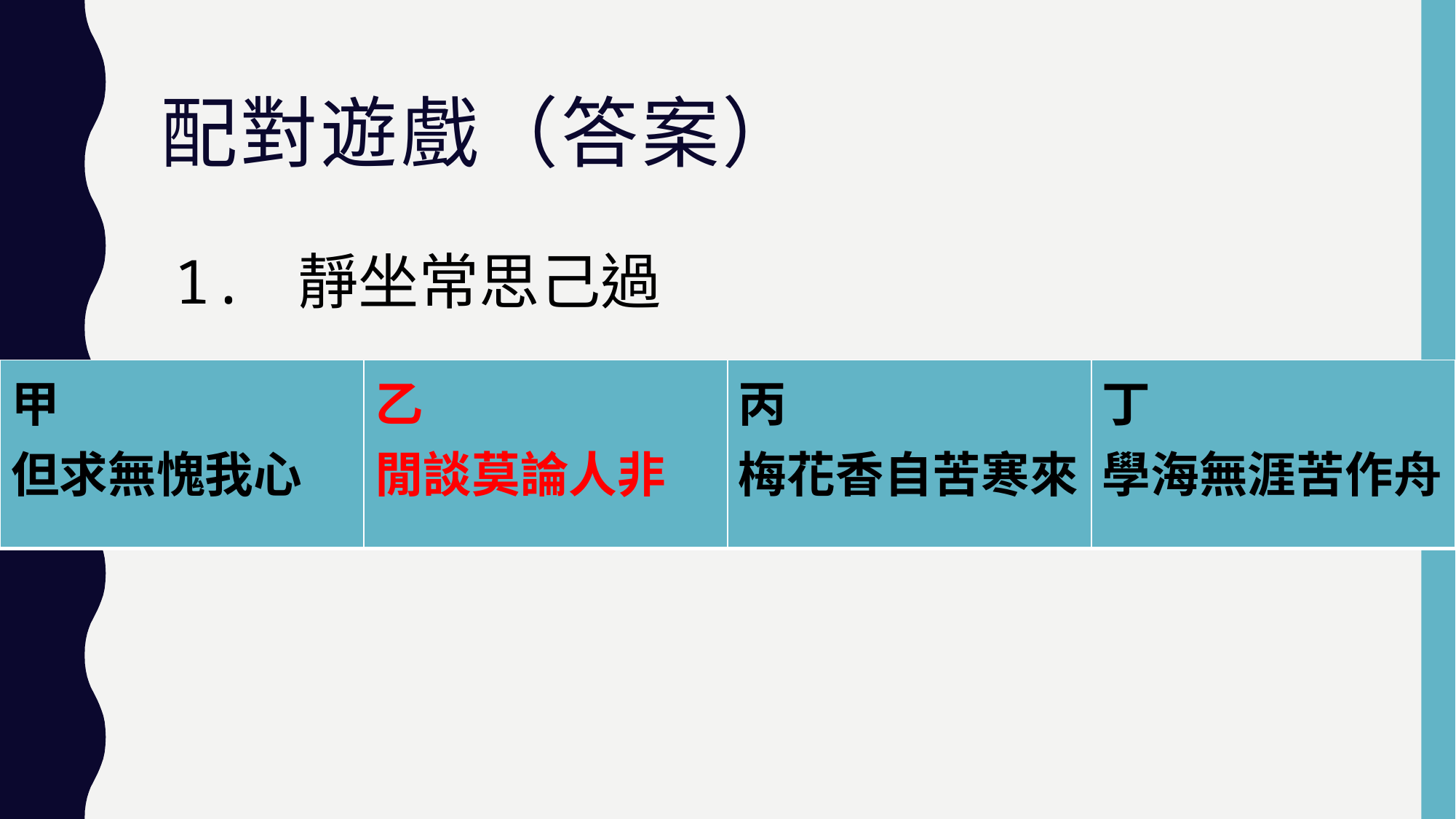

# 配對遊戲（答案）
1. 靜坐常思己過

| 甲 但求無愧我心 | 乙 閒談莫論人非 | 丙 梅花香自苦寒來 | 丁 學海無涯苦作舟 |
| --- | --- | --- | --- |